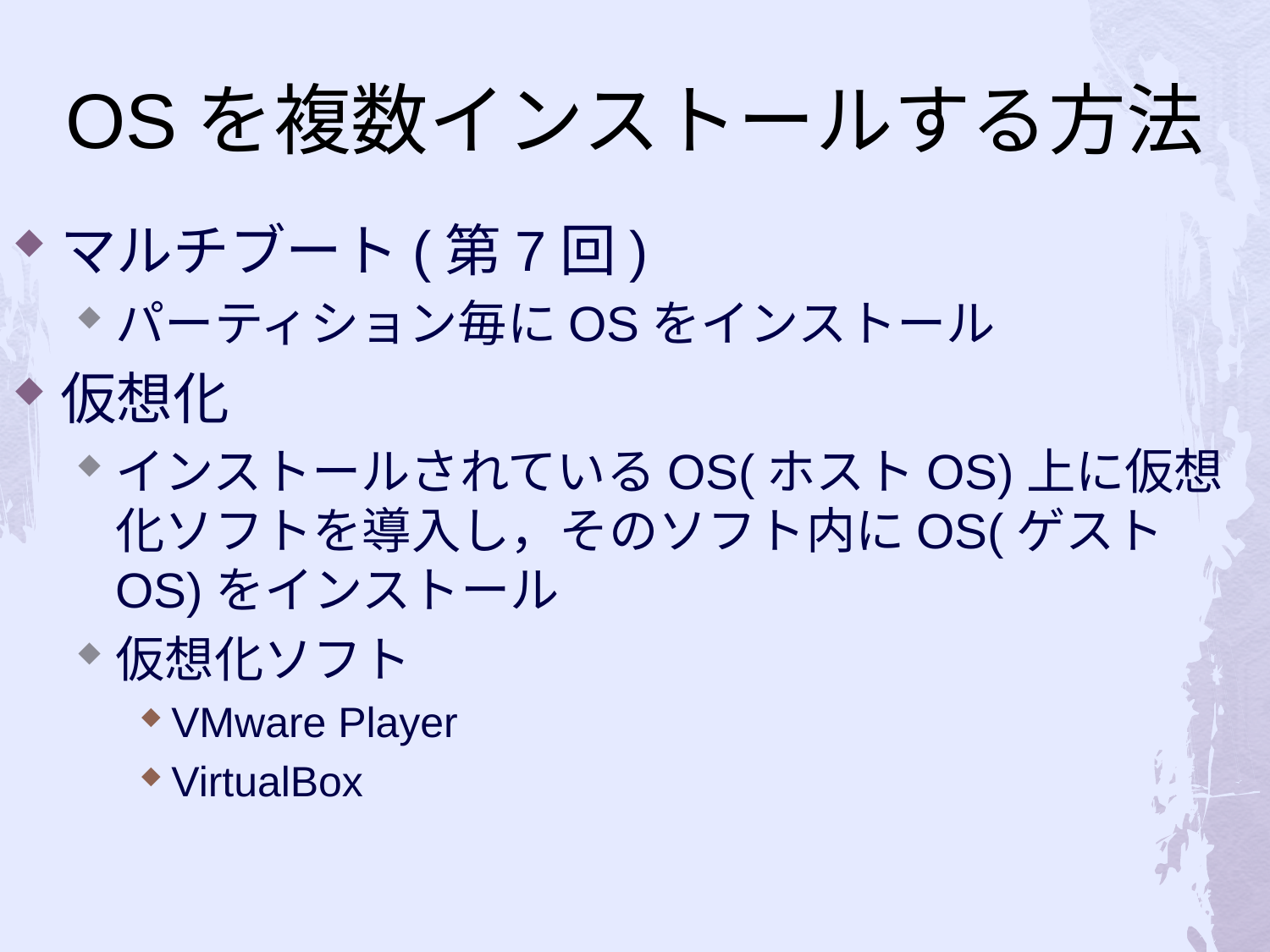

# OSを複数インストールする方法
マルチブート(第7回)
パーティション毎にOSをインストール
仮想化
インストールされているOS(ホストOS)上に仮想化ソフトを導入し，そのソフト内にOS(ゲストOS)をインストール
仮想化ソフト
VMware Player
VirtualBox